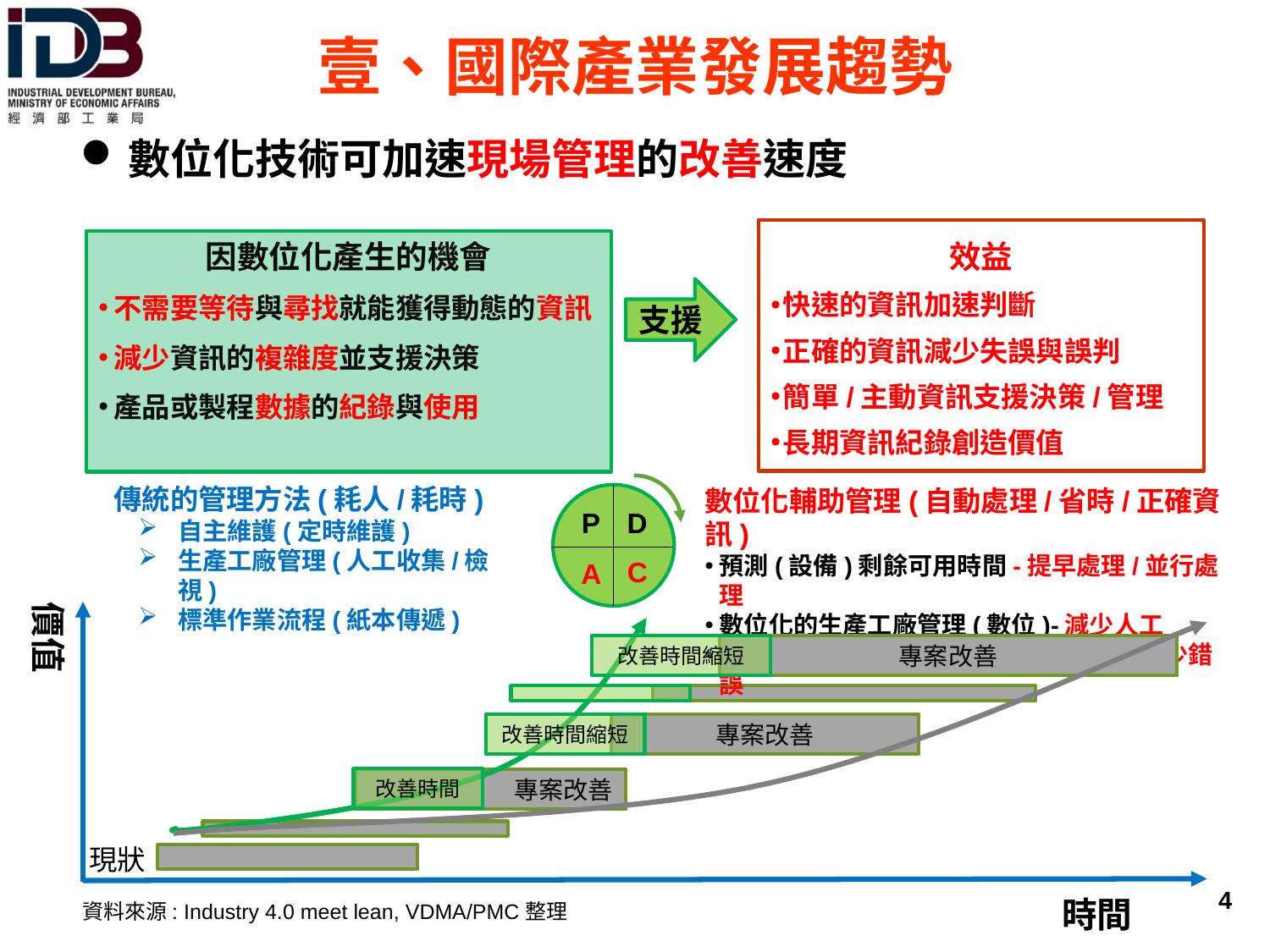

# 壹、國際產業發展趨勢
數位化技術可加速現場管理的改善速度
效益
快速的資訊加速判斷
正確的資訊減少失誤與誤判
簡單/主動資訊支援決策/管理
長期資訊紀錄創造價值
因數位化產生的機會
不需要等待與尋找就能獲得動態的資訊
減少資訊的複雜度並支援決策
產品或製程數據的紀錄與使用
支援
傳統的管理方法(耗人/耗時)
自主維護(定時維護)
生產工廠管理(人工收集/檢視)
標準作業流程(紙本傳遞)

數位化輔助管理(自動處理/省時/正確資訊)
預測(設備)剩餘可用時間-提早處理/並行處理
數位化的生產工廠管理(數位)-減少人工
依製品引出專屬標準作業文件(數位)-減少錯誤

P
D
C
A
價值

改善時間縮短
專案改善

改善時間縮短
專案改善
改善時間
專案改善

現狀

 4
時間
資料來源: Industry 4.0 meet lean, VDMA/PMC整理